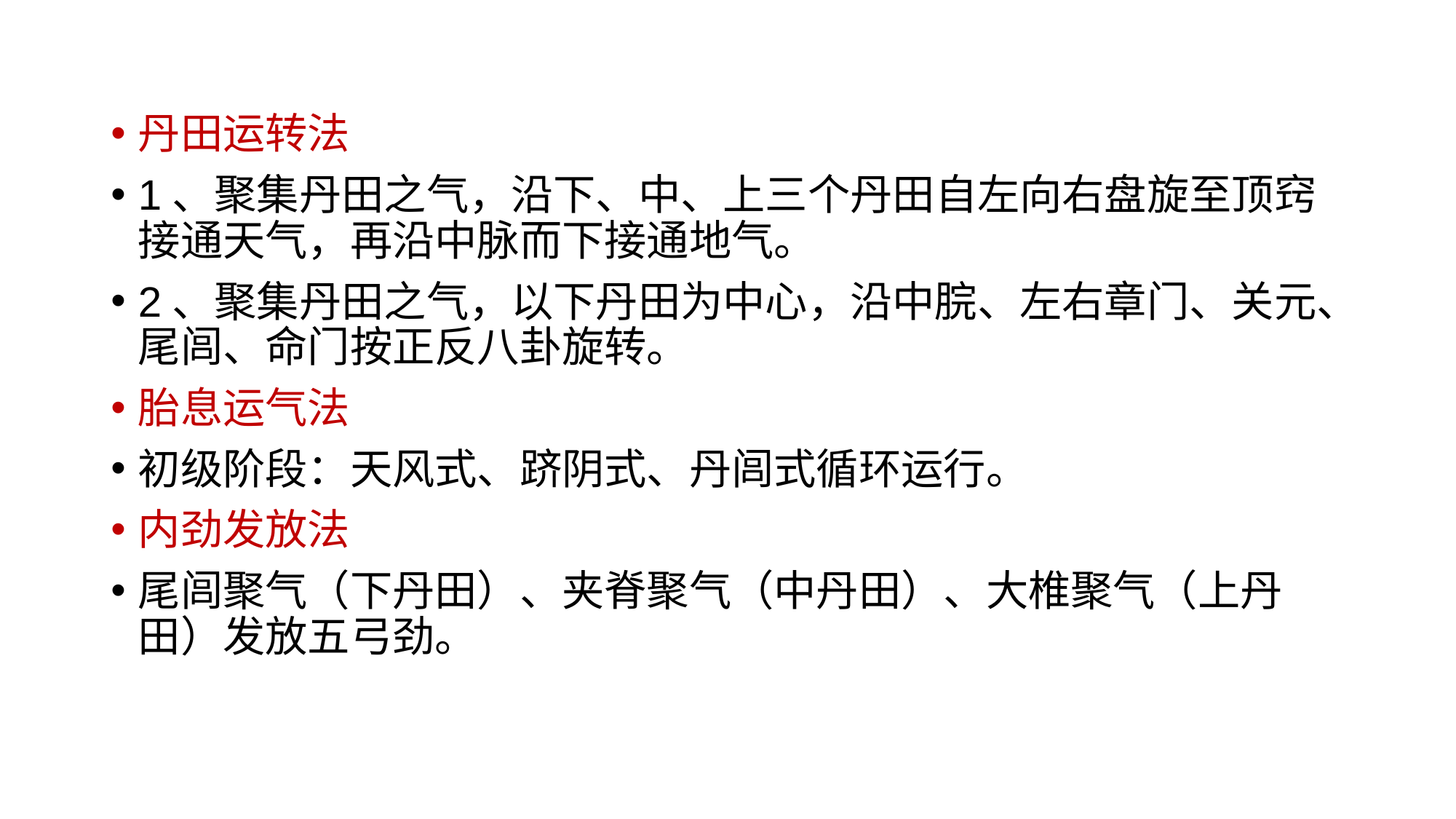

丹田运转法
1、聚集丹田之气，沿下、中、上三个丹田自左向右盘旋至顶窍接通天气，再沿中脉而下接通地气。
2、聚集丹田之气，以下丹田为中心，沿中脘、左右章门、关元、尾闾、命门按正反八卦旋转。
胎息运气法
初级阶段：天风式、跻阴式、丹闾式循环运行。
内劲发放法
尾闾聚气（下丹田）、夹脊聚气（中丹田）、大椎聚气（上丹田）发放五弓劲。